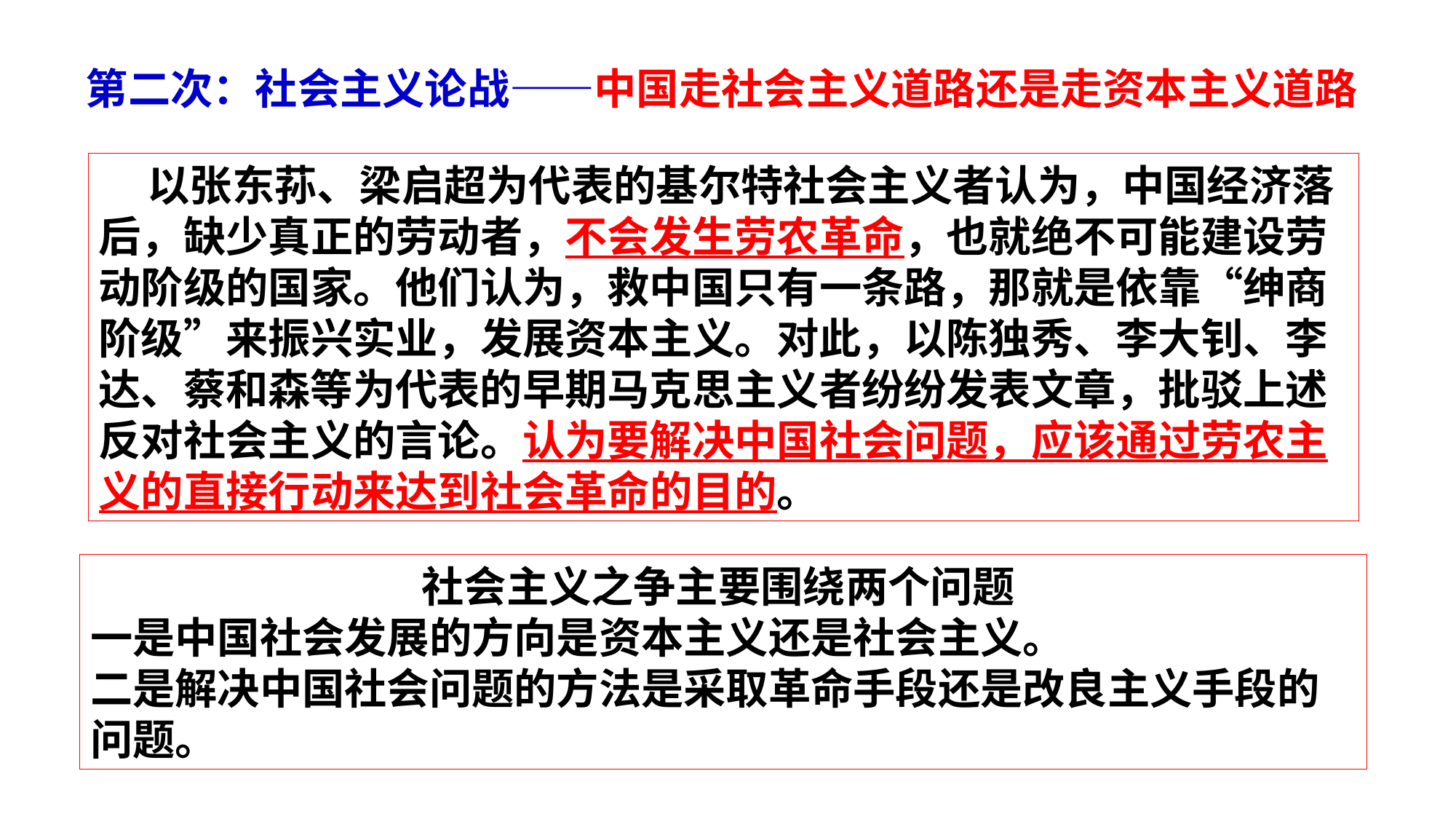

第二次：社会主义论战——中国走社会主义道路还是走资本主义道路
    以张东荪、梁启超为代表的基尔特社会主义者认为，中国经济落后，缺少真正的劳动者，不会发生劳农革命，也就绝不可能建设劳动阶级的国家。他们认为，救中国只有一条路，那就是依靠“绅商阶级”来振兴实业，发展资本主义。对此，以陈独秀、李大钊、李达、蔡和森等为代表的早期马克思主义者纷纷发表文章，批驳上述反对社会主义的言论。认为要解决中国社会问题，应该通过劳农主义的直接行动来达到社会革命的目的。
社会主义之争主要围绕两个问题
一是中国社会发展的方向是资本主义还是社会主义。
二是解决中国社会问题的方法是采取革命手段还是改良主义手段的问题。